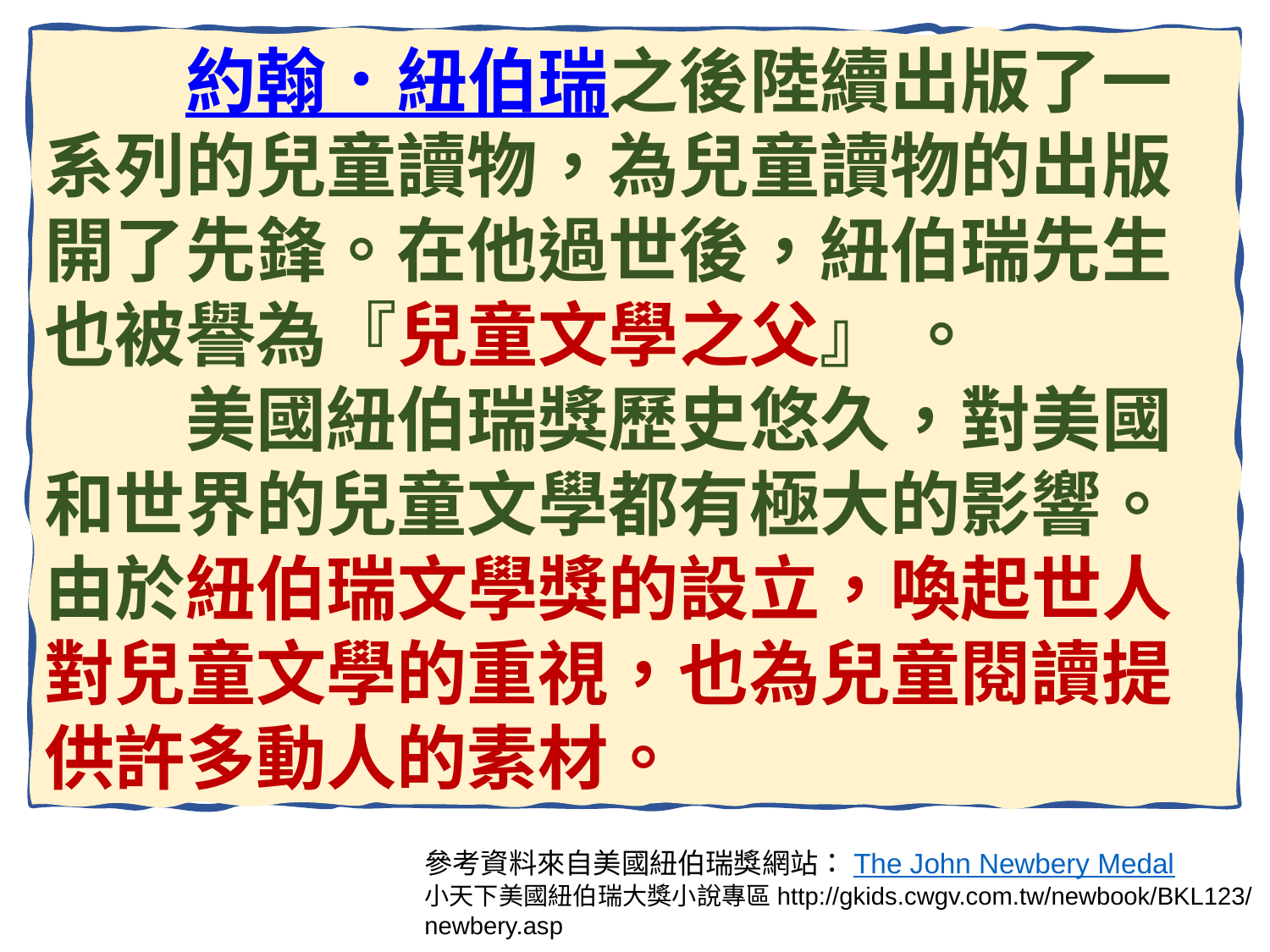

約翰．紐伯瑞之後陸續出版了一系列的兒童讀物，為兒童讀物的出版開了先鋒。在他過世後，紐伯瑞先生也被譽為『兒童文學之父』 。
　　美國紐伯瑞獎歷史悠久，對美國和世界的兒童文學都有極大的影響。由於紐伯瑞文學獎的設立，喚起世人對兒童文學的重視，也為兒童閱讀提供許多動人的素材。
參考資料來自美國紐伯瑞獎網站：The John Newbery Medal
小天下美國紐伯瑞大獎小說專區http://gkids.cwgv.com.tw/newbook/BKL123/newbery.asp
11